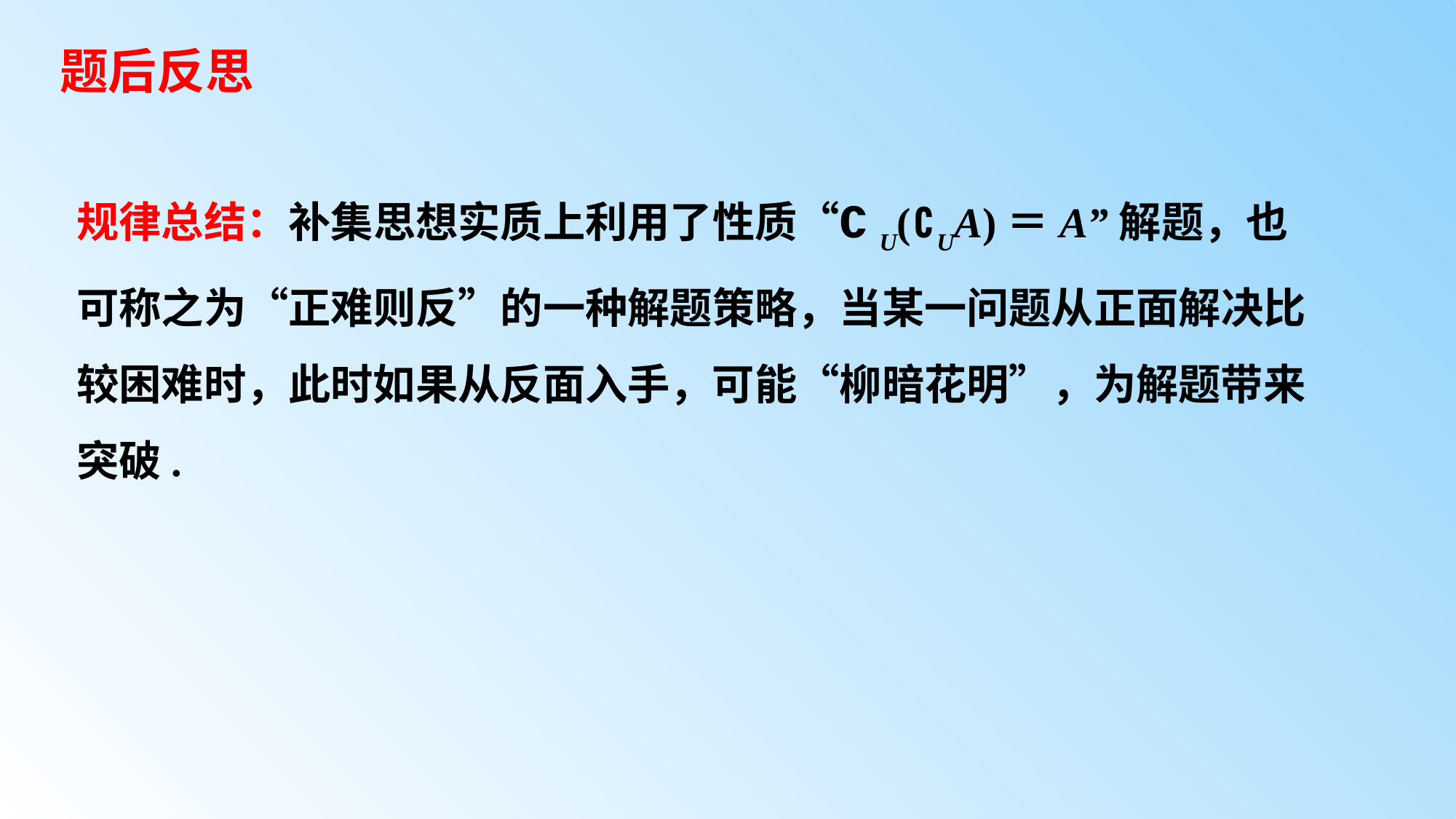

# 题后反思
规律总结：补集思想实质上利用了性质“∁U(∁UA)＝A”解题，也可称之为“正难则反”的一种解题策略，当某一问题从正面解决比较困难时，此时如果从反面入手，可能“柳暗花明”，为解题带来突破.